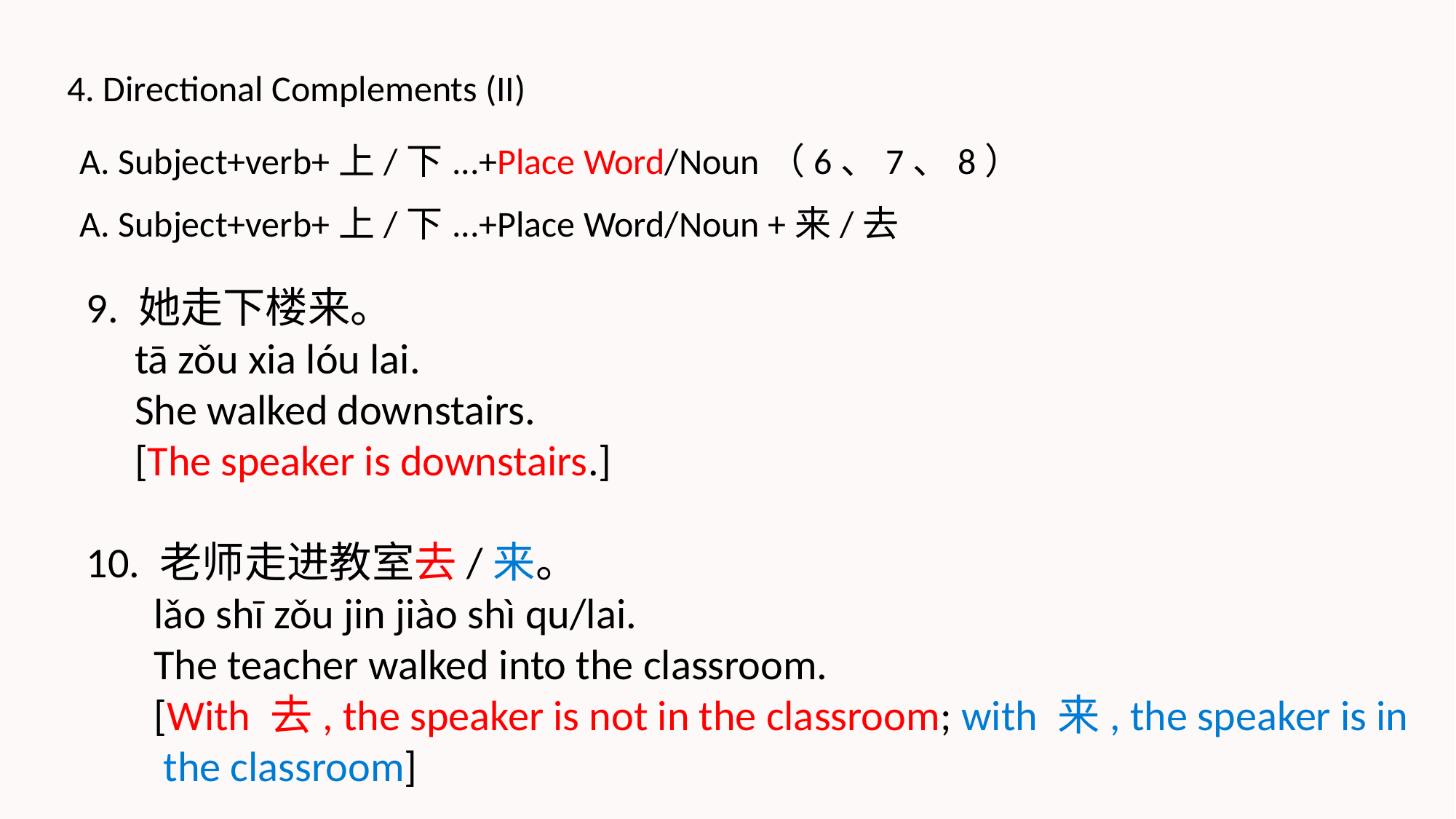

4. Directional Complements (II)
A. Subject+verb+上/下...+Place Word/Noun（6、7、8）
A. Subject+verb+上/下...+Place Word/Noun +来/去
9. 她走下楼来。
     tā zǒu xia lóu lai.
     She walked downstairs.
     [The speaker is downstairs.]

10. 老师走进教室去/来。
       lǎo shī zǒu jin jiào shì qu/lai.
       The teacher walked into the classroom.
       [With 去, the speaker is not in the classroom; with 来, the speaker is in
        the classroom]